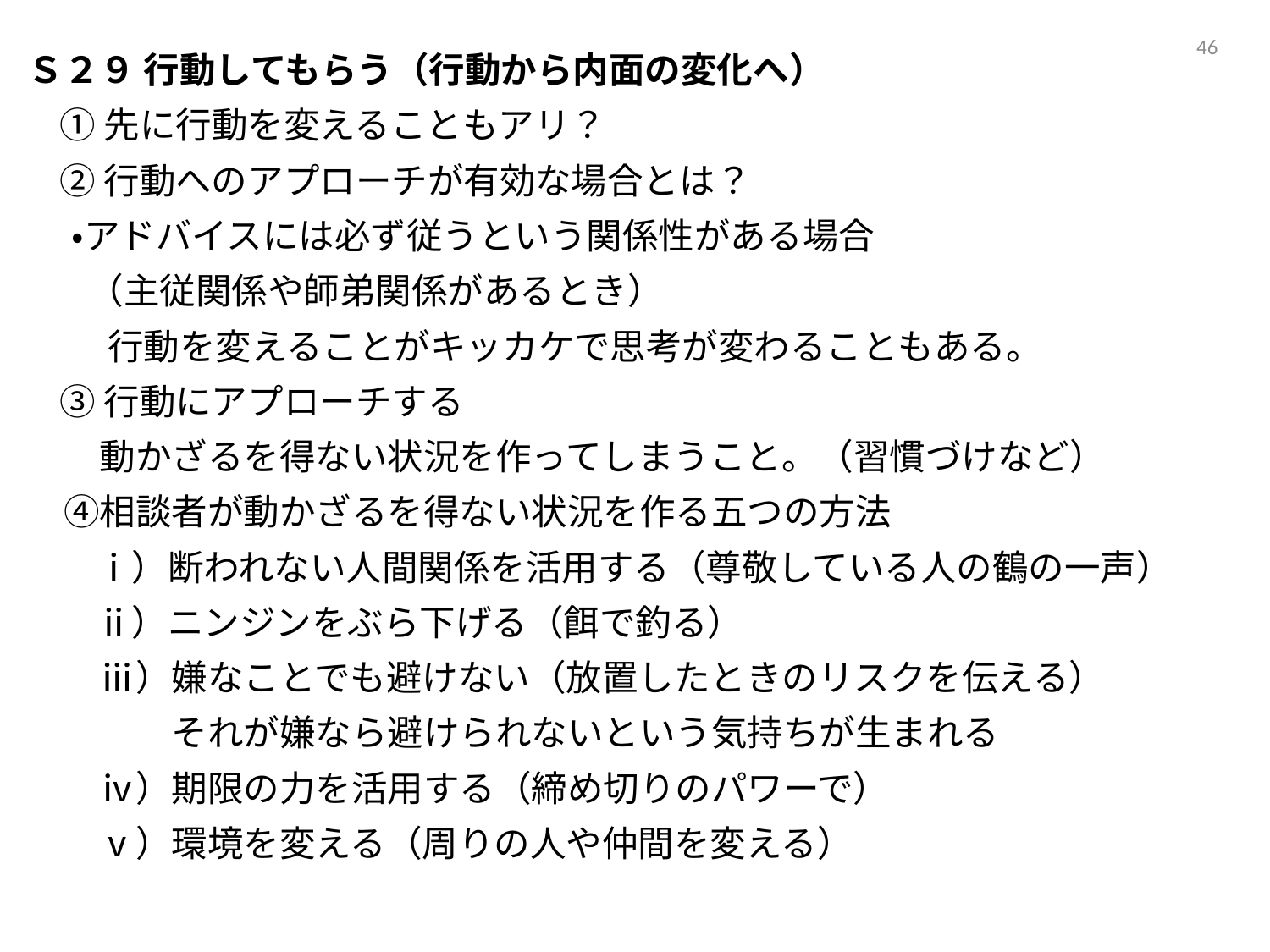

46
Ｓ２９ 行動してもらう（行動から内面の変化へ）
    ①先に行動を変えることもアリ？
    ②行動へのアプローチが有効な場合とは？
　 ・アドバイスには必ず従うという関係性がある場合
　   （主従関係や師弟関係があるとき）
　　 行動を変えることがキッカケで思考が変わることもある。
    ③行動にアプローチする
　　動かざるを得ない状況を作ってしまうこと。（習慣づけなど）
　④相談者が動かざるを得ない状況を作る五つの方法
　    ⅰ）断われない人間関係を活用する（尊敬している人の鶴の一声）
　    ⅱ）ニンジンをぶら下げる（餌で釣る）
　　ⅲ）嫌なことでも避けない（放置したときのリスクを伝える）
　　　　それが嫌なら避けられないという気持ちが生まれる
　　ⅳ）期限の力を活用する（締め切りのパワーで）
　　ⅴ）環境を変える（周りの人や仲間を変える）